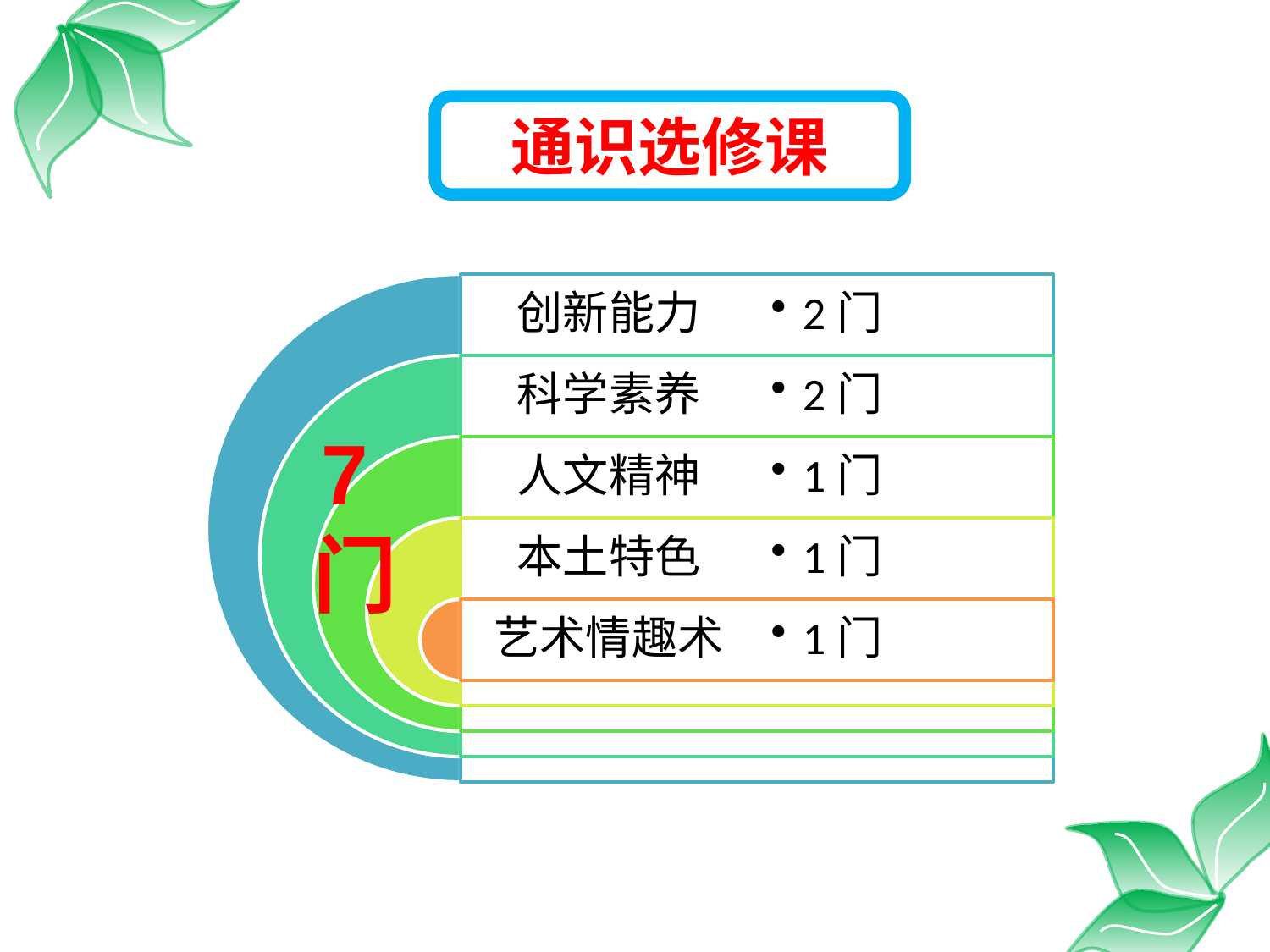

通识选修课
创新能力
科学素养
人文精神
本土特色
艺术情趣术
2门
2门
1门
1门
1门
7门